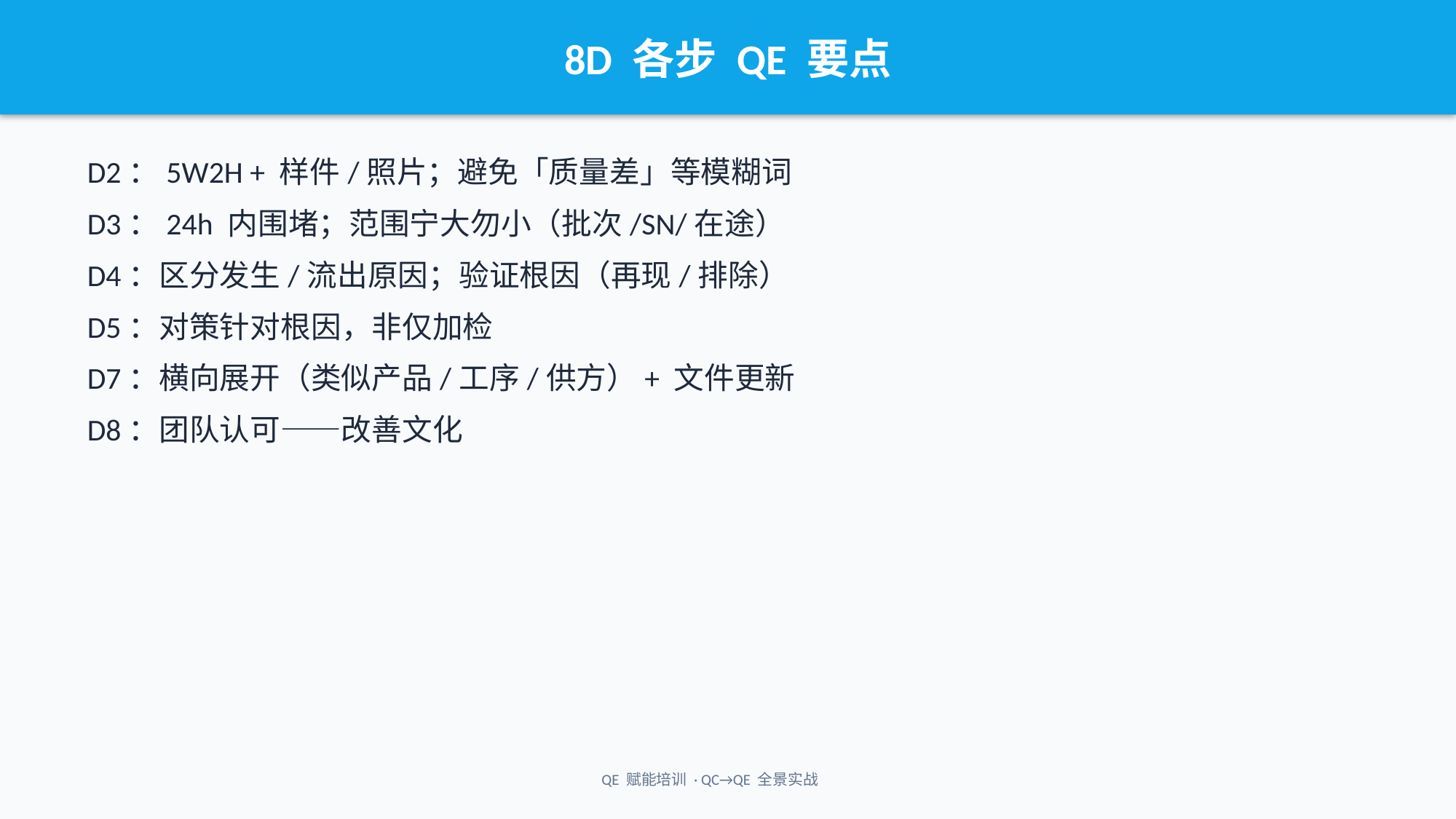

8D 各步 QE 要点
D2：5W2H + 样件/照片；避免「质量差」等模糊词
D3：24h 内围堵；范围宁大勿小（批次/SN/在途）
D4：区分发生/流出原因；验证根因（再现/排除）
D5：对策针对根因，非仅加检
D7：横向展开（类似产品/工序/供方）+ 文件更新
D8：团队认可——改善文化
QE 赋能培训 · QC→QE 全景实战